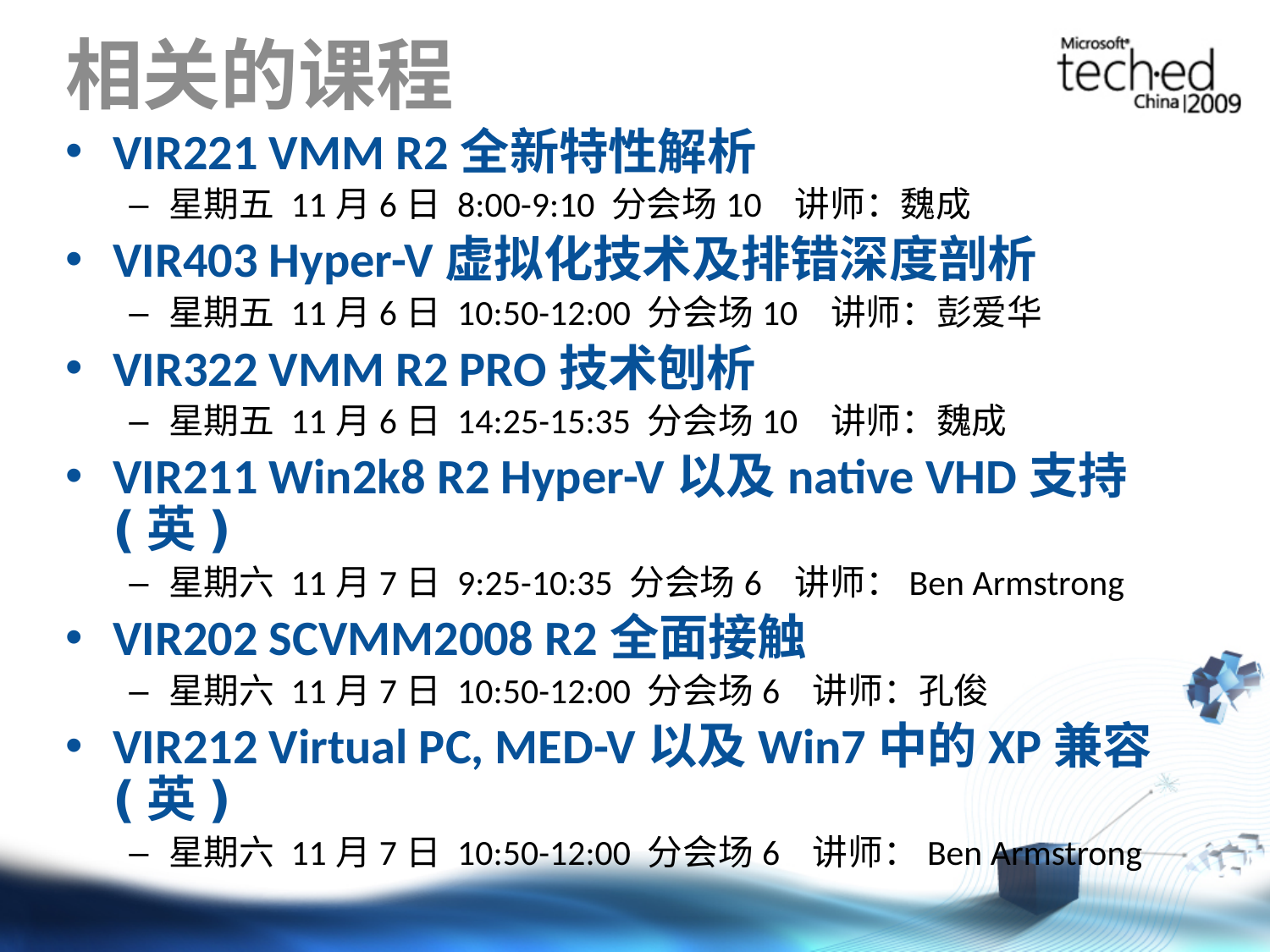

# 相关的课程
VIR221 VMM R2全新特性解析
星期五 11月6日 8:00-9:10 分会场10   讲师：魏成
VIR403 Hyper-V虚拟化技术及排错深度剖析
星期五 11月6日 10:50-12:00 分会场10   讲师：彭爱华
VIR322 VMM R2 PRO技术刨析
星期五 11月6日 14:25-15:35 分会场10   讲师：魏成
VIR211 Win2k8 R2 Hyper-V以及native VHD支持(英)
星期六 11月7日 9:25-10:35 分会场6   讲师：Ben Armstrong
VIR202 SCVMM2008 R2全面接触
星期六 11月7日 10:50-12:00 分会场6   讲师：孔俊
VIR212 Virtual PC, MED-V以及Win7中的XP兼容(英)
星期六 11月7日 10:50-12:00 分会场6   讲师：Ben Armstrong